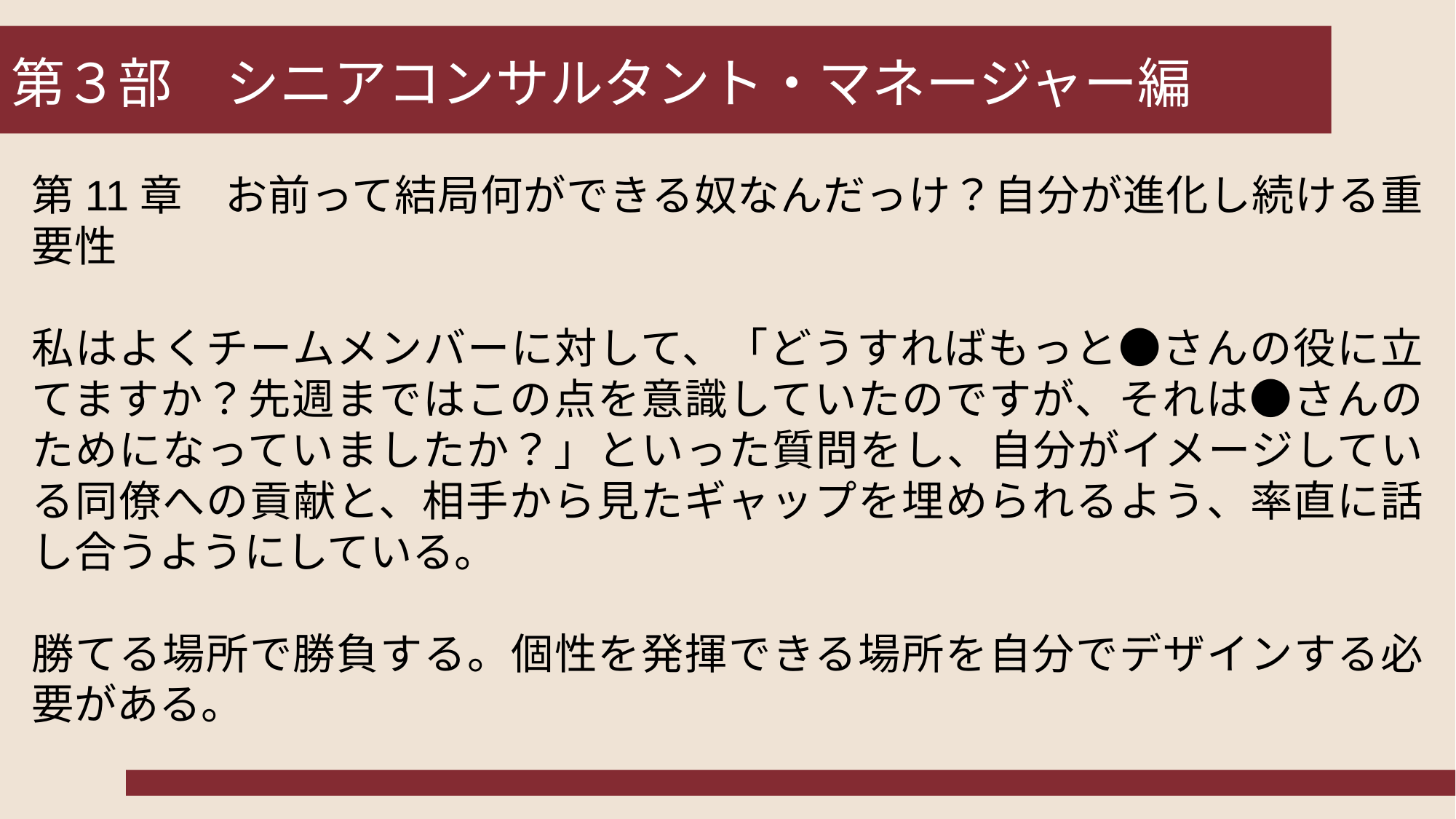

# 第３部　シニアコンサルタント・マネージャー編
第11章　お前って結局何ができる奴なんだっけ？自分が進化し続ける重要性

私はよくチームメンバーに対して、「どうすればもっと●さんの役に立てますか？先週まではこの点を意識していたのですが、それは●さんのためになっていましたか？」といった質問をし、自分がイメージしている同僚への貢献と、相手から見たギャップを埋められるよう、率直に話し合うようにしている。

勝てる場所で勝負する。個性を発揮できる場所を自分でデザインする必要がある。
18